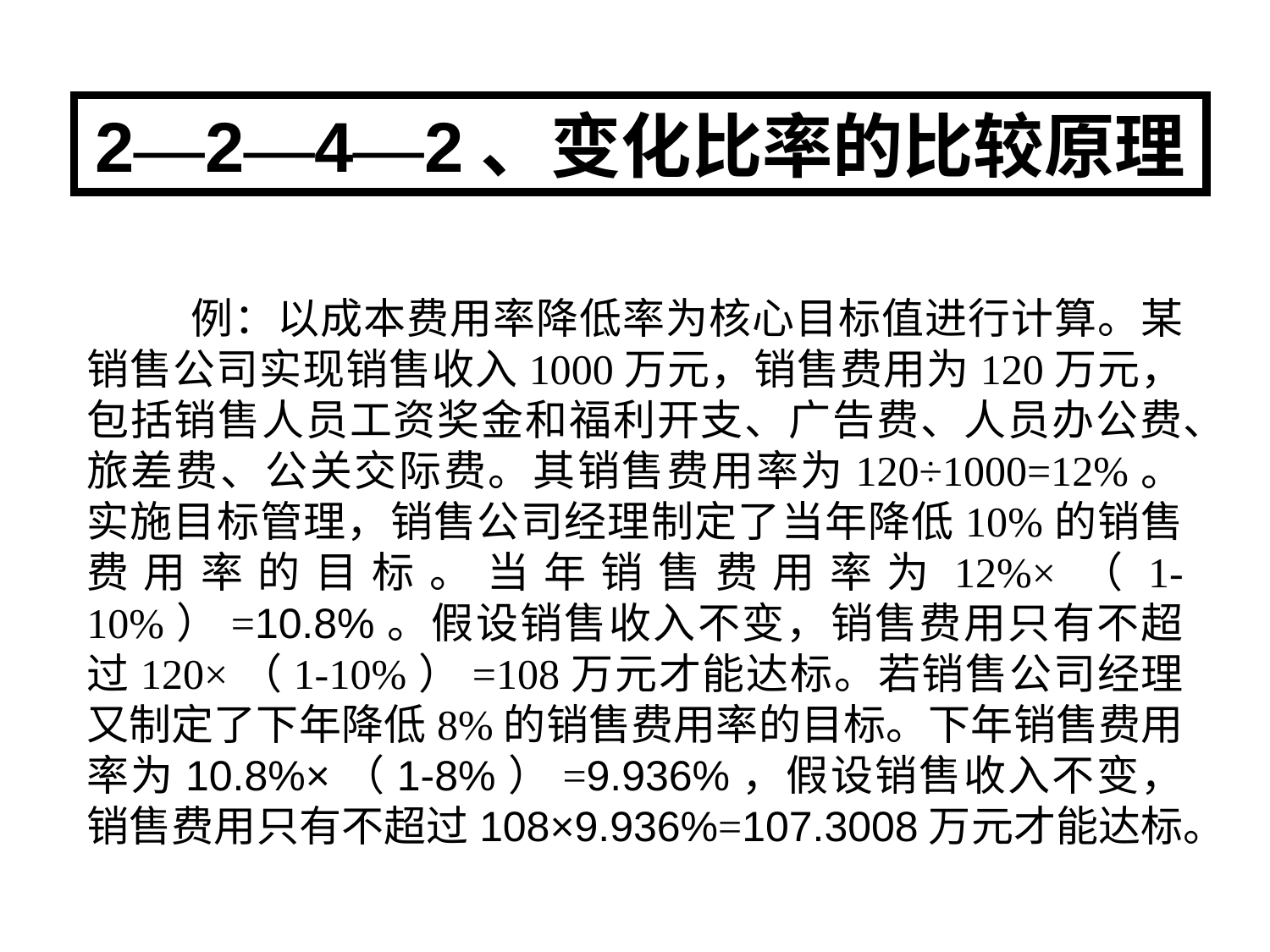

2—2—4—2、变化比率的比较原理
         例：以成本费用率降低率为核心目标值进行计算。某销售公司实现销售收入1000万元，销售费用为120万元，包括销售人员工资奖金和福利开支、广告费、人员办公费、旅差费、公关交际费。其销售费用率为120÷1000=12%。实施目标管理，销售公司经理制定了当年降低10%的销售费用率的目标。当年销售费用率为12%×（1-10%）=10.8%。假设销售收入不变，销售费用只有不超过120×（1-10%）=108万元才能达标。若销售公司经理又制定了下年降低8%的销售费用率的目标。下年销售费用率为10.8%×（1-8%）=9.936%，假设销售收入不变，销售费用只有不超过108×9.936%=107.3008万元才能达标。